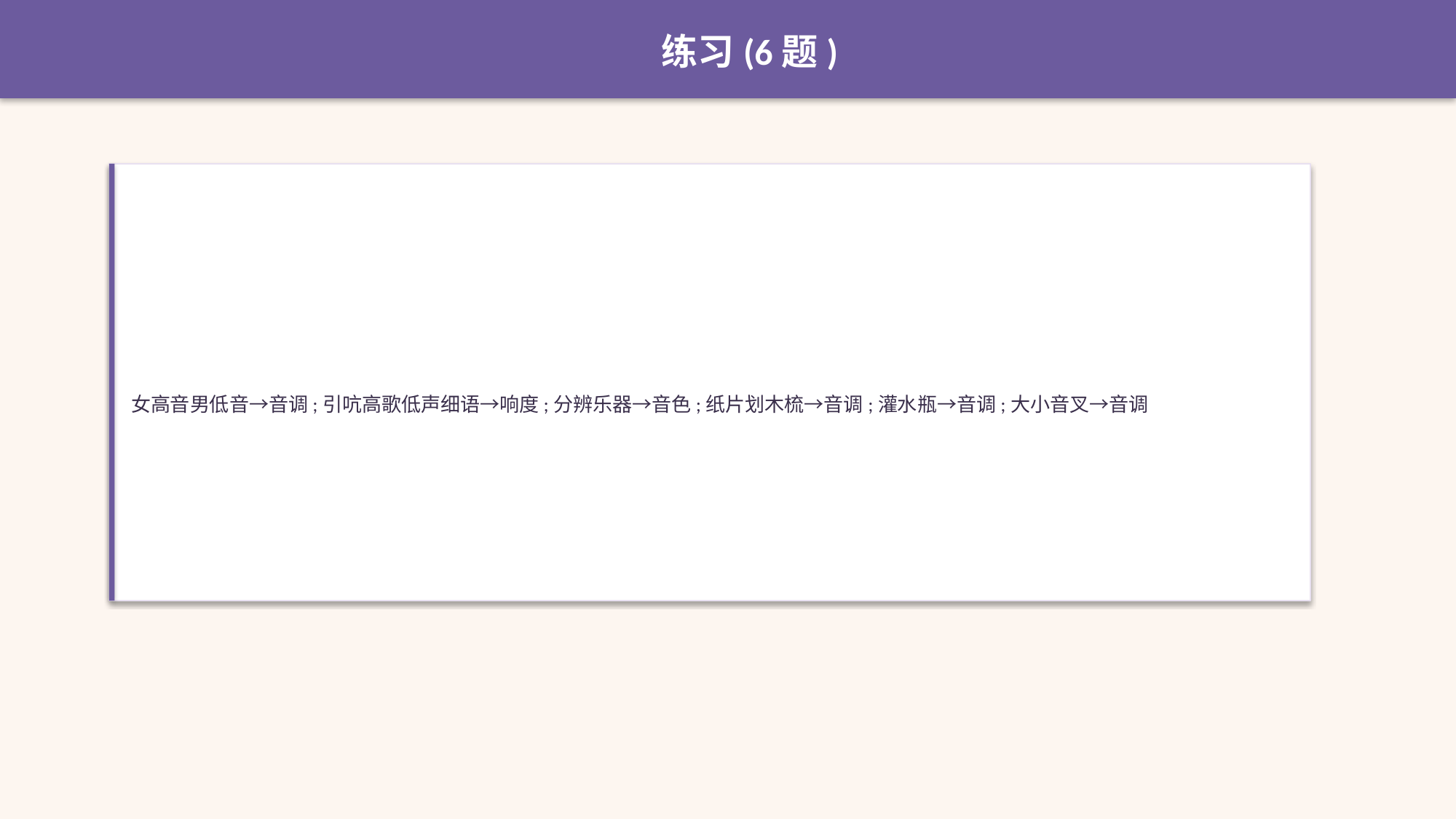

练习(6题)

女高音男低音→音调;引吭高歌低声细语→响度;分辨乐器→音色;纸片划木梳→音调;灌水瓶→音调;大小音叉→音调